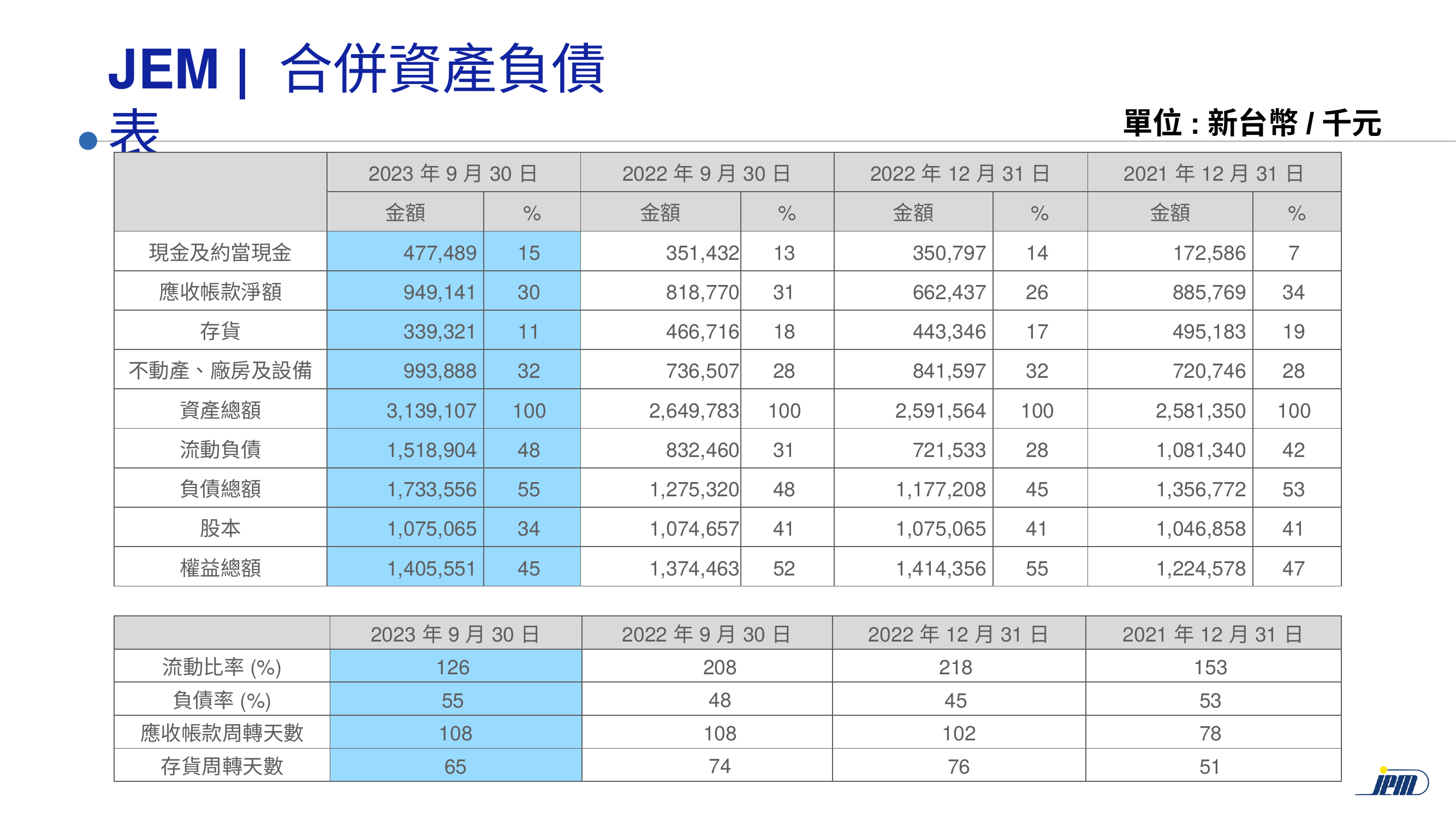

JEM | 合併資產負債表
單位:新台幣/千元
|  | 2023年9月30日 |  | 2022年9月30日 |  | 2022年12月31日 |  | 2021年12月31日 |  |
| --- | --- | --- | --- | --- | --- | --- | --- | --- |
|  | 金額 | % | 金額 | % | 金額 | % | 金額 | % |
| 現金及約當現金 | 477,489 | 15 | 351,432 | 13 | 350,797 | 14 | 172,586 | 7 |
| 應收帳款淨額 | 949,141 | 30 | 818,770 | 31 | 662,437 | 26 | 885,769 | 34 |
| 存貨 | 339,321 | 11 | 466,716 | 18 | 443,346 | 17 | 495,183 | 19 |
| 不動產、廠房及設備 | 993,888 | 32 | 736,507 | 28 | 841,597 | 32 | 720,746 | 28 |
| 資產總額 | 3,139,107 | 100 | 2,649,783 | 100 | 2,591,564 | 100 | 2,581,350 | 100 |
| 流動負債 | 1,518,904 | 48 | 832,460 | 31 | 721,533 | 28 | 1,081,340 | 42 |
| 負債總額 | 1,733,556 | 55 | 1,275,320 | 48 | 1,177,208 | 45 | 1,356,772 | 53 |
| 股本 | 1,075,065 | 34 | 1,074,657 | 41 | 1,075,065 | 41 | 1,046,858 | 41 |
| 權益總額 | 1,405,551 | 45 | 1,374,463 | 52 | 1,414,356 | 55 | 1,224,578 | 47 |
|  | 2023年9月30日 | 2022年9月30日 | 2022年12月31日 | 2021年12月31日 |
| --- | --- | --- | --- | --- |
| 流動比率(%) | 126 | 208 | 218 | 153 |
| 負債率(%) | 55 | 48 | 45 | 53 |
| 應收帳款周轉天數 | 108 | 108 | 102 | 78 |
| 存貨周轉天數 | 65 | 74 | 76 | 51 |